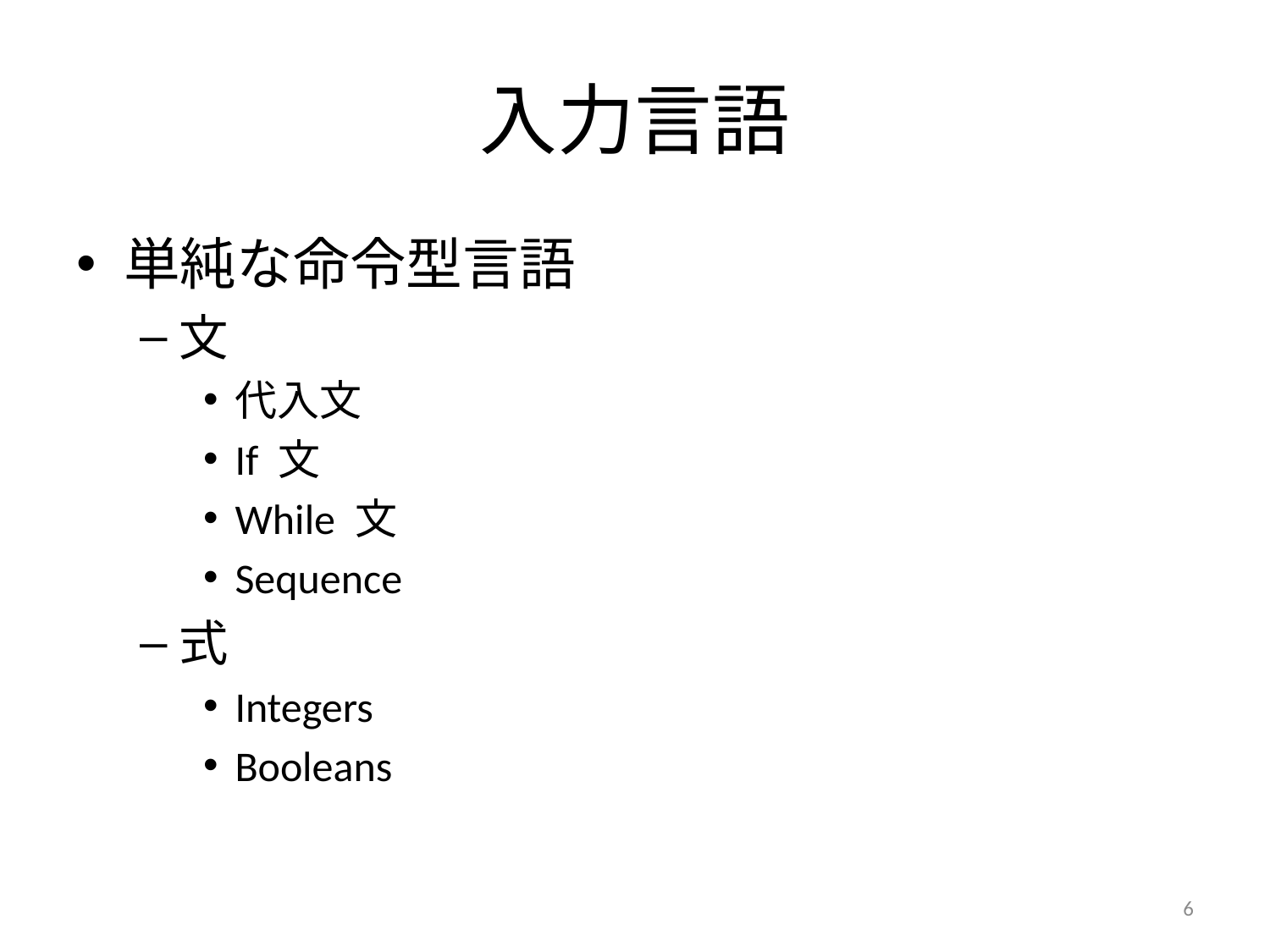

# 入力言語
単純な命令型言語
文
代入文
If 文
While 文
Sequence
式
Integers
Booleans
6